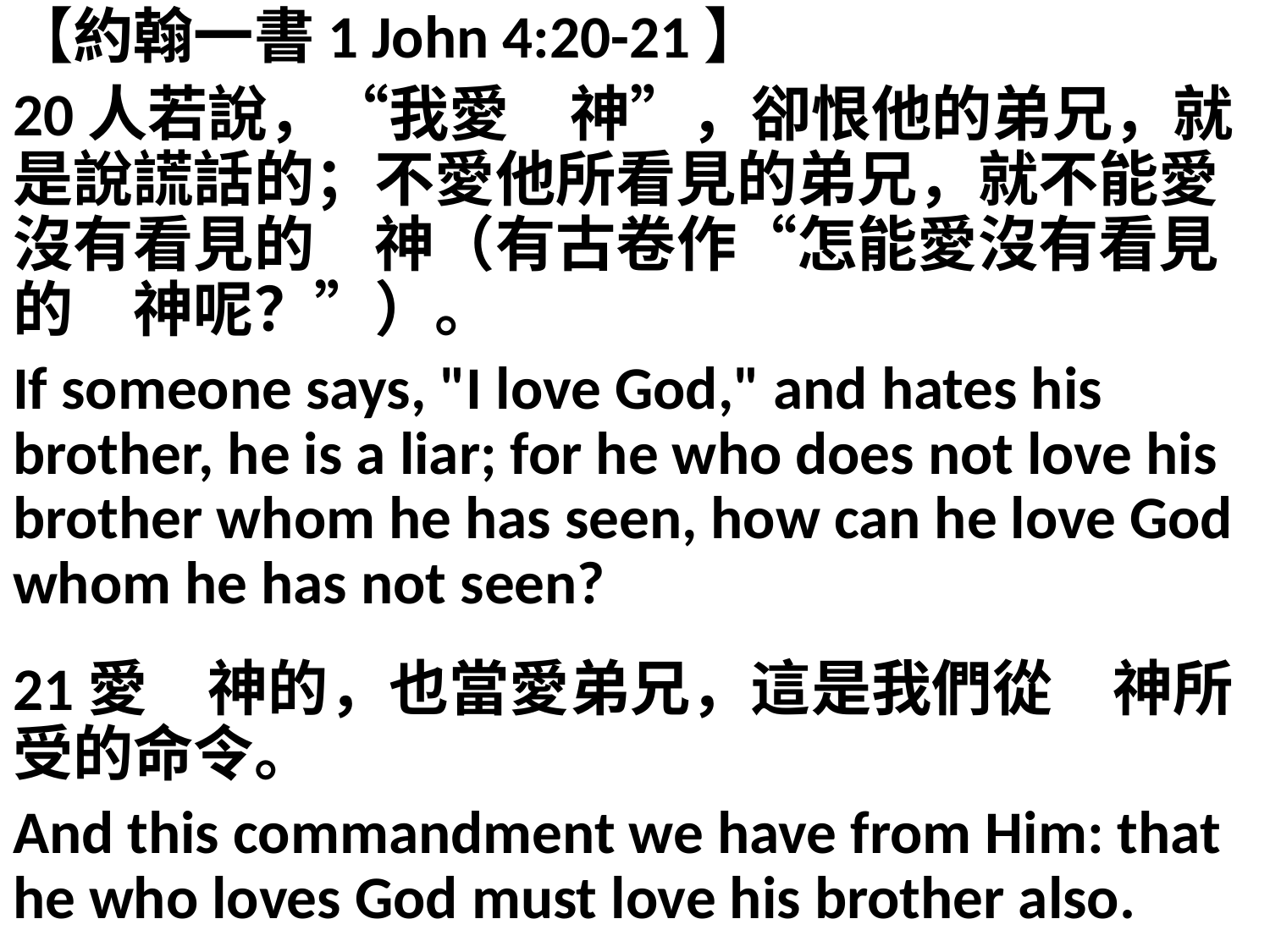

【約翰一書1 John 4:20-21】
20人若說，“我愛　神”，卻恨他的弟兄，就是說謊話的；不愛他所看見的弟兄，就不能愛沒有看見的　神（有古卷作“怎能愛沒有看見的　神呢？”）。
If someone says, "I love God," and hates his brother, he is a liar; for he who does not love his brother whom he has seen, how can he love God whom he has not seen?

21愛　神的，也當愛弟兄，這是我們從　神所受的命令。
And this commandment we have from Him: that he who loves God must love his brother also.